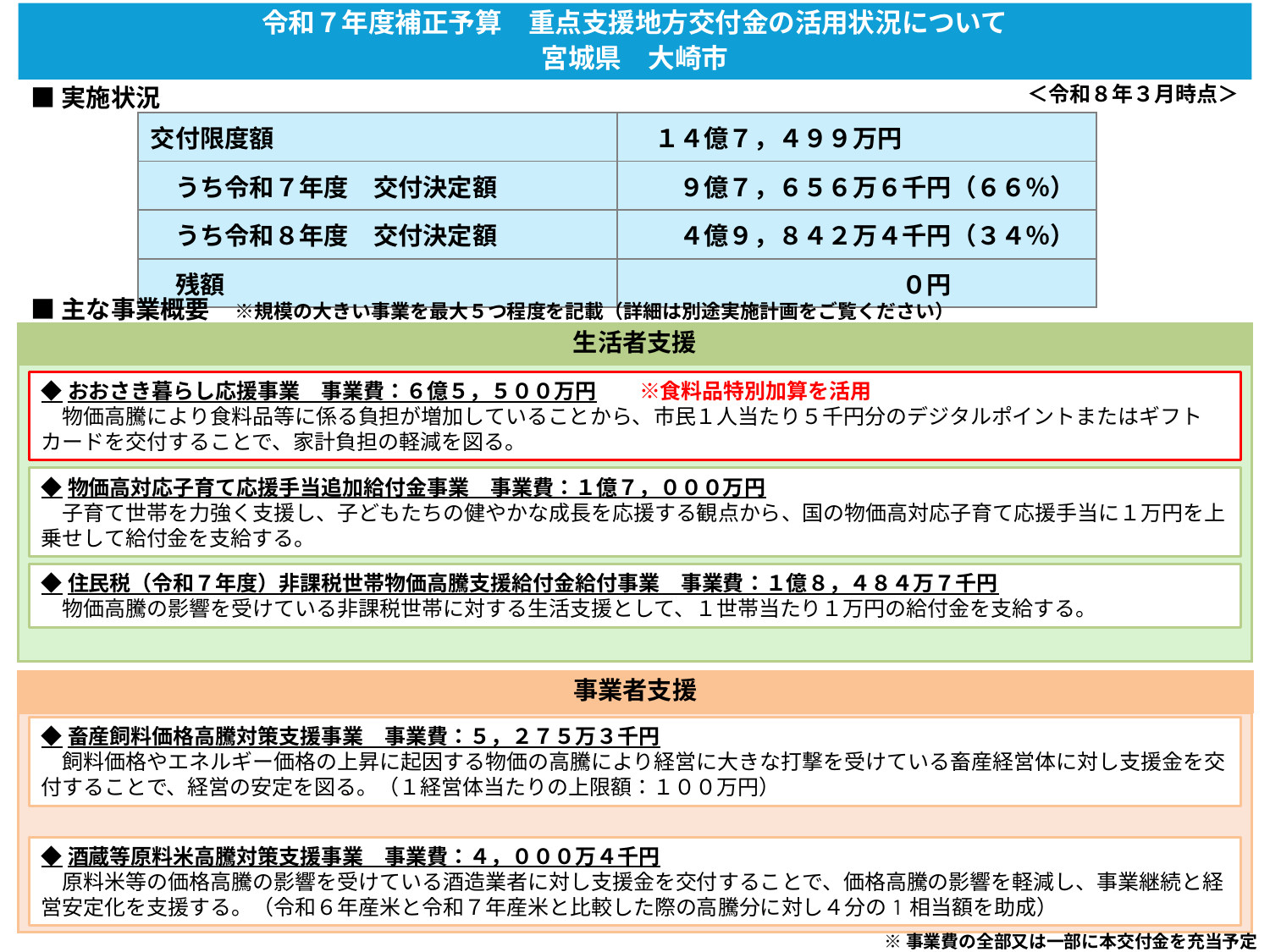

令和７年度補正予算　重点支援地方交付金の活用状況について
宮城県　大崎市
＜令和８年３月時点＞
■実施状況
| 交付限度額 | １４億７，４９９万円 |
| --- | --- |
| うち令和７年度　交付決定額 | ９億７，６５６万６千円（６６％） |
| うち令和８年度　交付決定額 | ４億９，８４２万４千円（３４％） |
| 残額 | ０円 |
■主な事業概要　※規模の大きい事業を最大５つ程度を記載（詳細は別途実施計画をご覧ください）
生活者支援

◆おおさき暮らし応援事業　事業費：６億５，５００万円　　※食料品特別加算を活用
　物価高騰により食料品等に係る負担が増加していることから、市民１人当たり５千円分のデジタルポイントまたはギフトカードを交付することで、家計負担の軽減を図る。
◆物価高対応子育て応援手当追加給付金事業　事業費：１億７，０００万円
　子育て世帯を力強く支援し、子どもたちの健やかな成長を応援する観点から、国の物価高対応子育て応援手当に１万円を上乗せして給付金を支給する。
◆住民税（令和７年度）非課税世帯物価高騰支援給付金給付事業　事業費：１億８，４８４万７千円
　物価高騰の影響を受けている非課税世帯に対する生活支援として、１世帯当たり１万円の給付金を支給する。
事業者支援

◆畜産飼料価格高騰対策支援事業　事業費：５，２７５万３千円
　飼料価格やエネルギー価格の上昇に起因する物価の高騰により経営に大きな打撃を受けている畜産経営体に対し支援金を交付することで、経営の安定を図る。（１経営体当たりの上限額：１００万円）
◆酒蔵等原料米高騰対策支援事業　事業費：４，０００万４千円
　原料米等の価格高騰の影響を受けている酒造業者に対し支援金を交付することで、価格高騰の影響を軽減し、事業継続と経営安定化を支援する。（令和６年産米と令和７年産米と比較した際の高騰分に対し４分の1 相当額を助成）
※事業費の全部又は一部に本交付金を充当予定